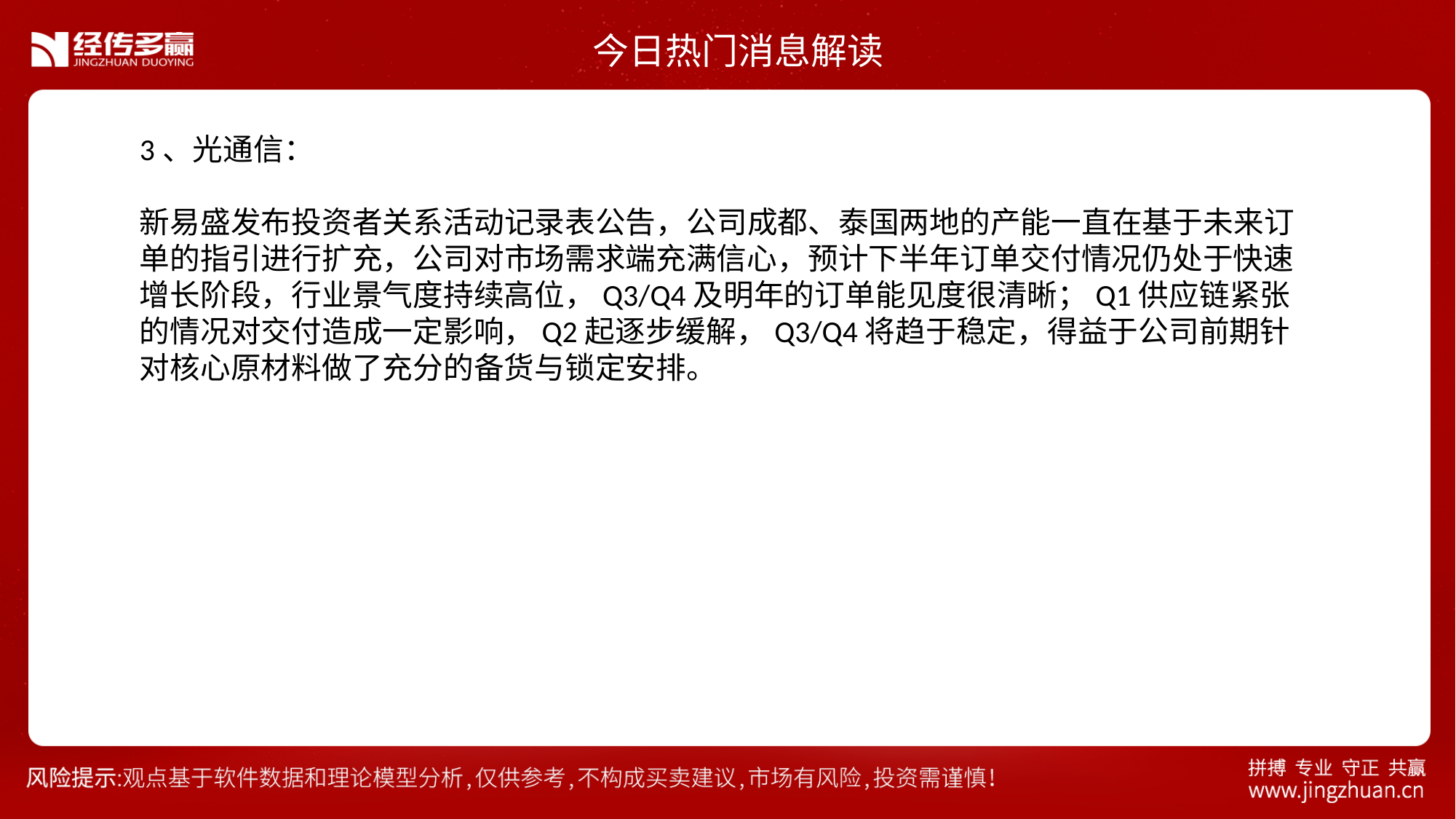

今日热门消息解读
3、光通信：

新易盛发布投资者关系活动记录表公告，公司成都、泰国两地的产能一直在基于未来订单的指引进行扩充，公司对市场需求端充满信心，预计下半年订单交付情况仍处于快速增长阶段，行业景气度持续高位，Q3/Q4及明年的订单能见度很清晰；Q1供应链紧张的情况对交付造成一定影响，Q2起逐步缓解，Q3/Q4将趋于稳定，得益于公司前期针对核心原材料做了充分的备货与锁定安排。